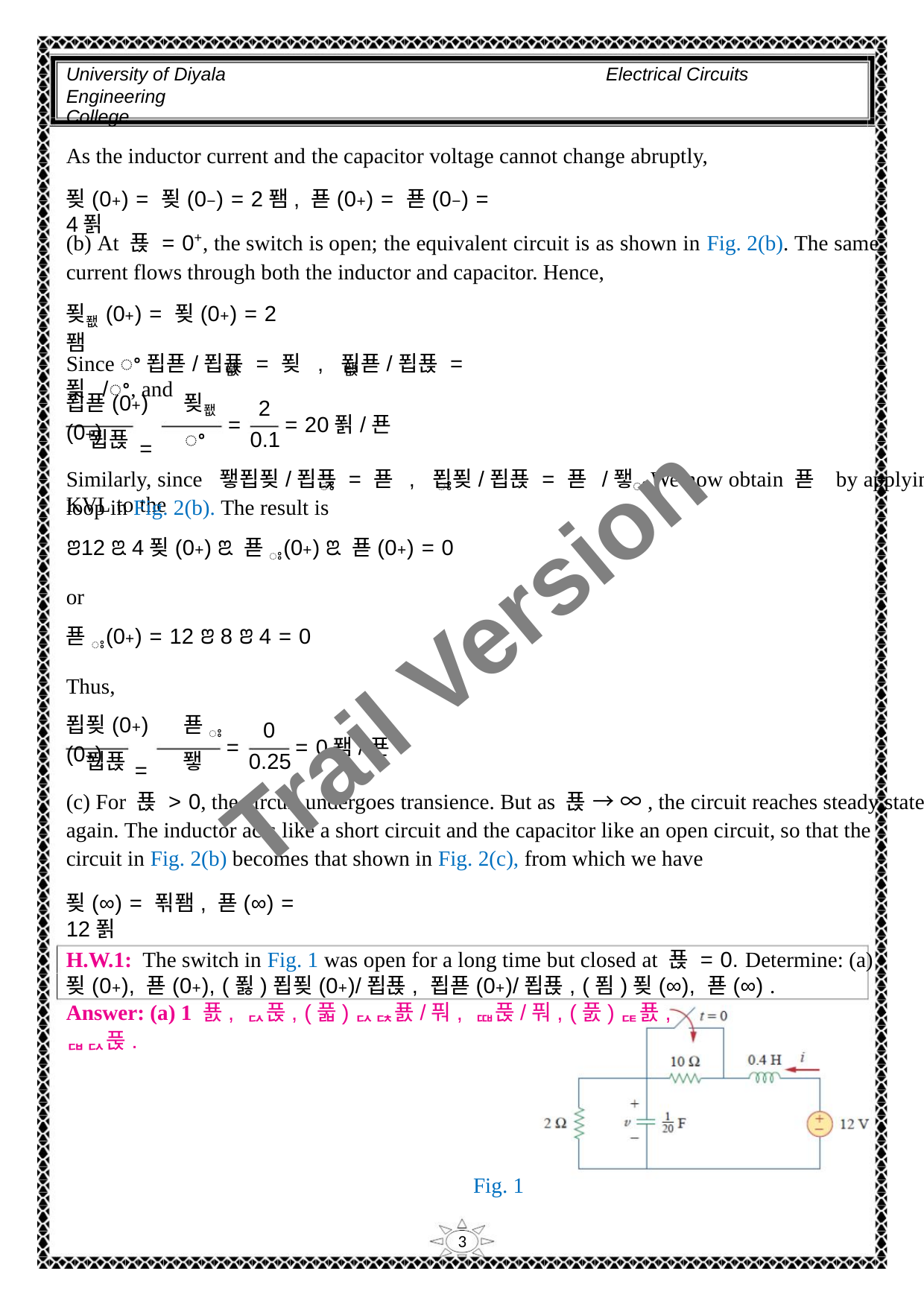

University of Diyala
Engineering College
Electrical Circuits
As the inductor current and the capacitor voltage cannot change abruptly,
푖(0+) = 푖(0−) = 2퐴, 푣(0+) = 푣(0−) = 4푉
(b) At 푡 = 0+, the switch is open; the equivalent circuit is as shown in Fig. 2(b). The same
current flows through both the inductor and capacitor. Hence,
푖퐶(0+) = 푖(0+) = 2퐴
Since ꢀ푑푣/푑푡 = 푖 , 푑푣/푑푡 = 푖 /ꢀ, and
퐶
퐶
푑푣(0+) 푖퐶(0+)
=
2
=
= 20푉/푠
푑푡
ꢀ
0.1
Similarly, since 퐿푑푖/푑푡 = 푣 , 푑푖/푑푡 = 푣 /퐿. We now obtain 푣 by applying KVL to the
ꢁ
ꢁ
ꢁ
loop in Fig. 2(b). The result is
ꢂ12 ꢃ 4푖(0+) ꢃ 푣ꢁ(0+) ꢃ 푣(0+) = 0
or
Trail Version
Trail Version
Trail Version
Trail Version
Trail Version
Trail Version
Trail Version
Trail Version
Trail Version
Trail Version
Trail Version
Trail Version
Trail Version
푣ꢁ(0+) = 12 ꢂ 8 ꢂ 4 = 0
Thus,
푑푖(0+) 푣ꢁ(0+)
=
0
=
= 0퐴/푠
푑푡
퐿
0.25
(c) For 푡 > 0, the circuit undergoes transience. But as 푡 → ∞, the circuit reaches steady state
again. The inductor acts like a short circuit and the capacitor like an open circuit, so that the
circuit in Fig. 2(b) becomes that shown in Fig. 2(c), from which we have
푖(∞) = 푂퐴, 푣(∞) = 12푉
H.W.1: The switch in Fig. 1 was open for a long time but closed at 푡 = 0. Determine: (a)
푖(0+), 푣(0+), (푏)푑푖(0+)/푑푡, 푑푣(0+)/푑푡, (푐)푖(∞), 푣(∞) .
Answer: (a) 1 푨, ퟐ푽, (풃)ퟐퟓ푨/풔, ퟎ푽/풔, (풄)ퟔ푨,
ퟏퟐ푽.
Fig. 1
3